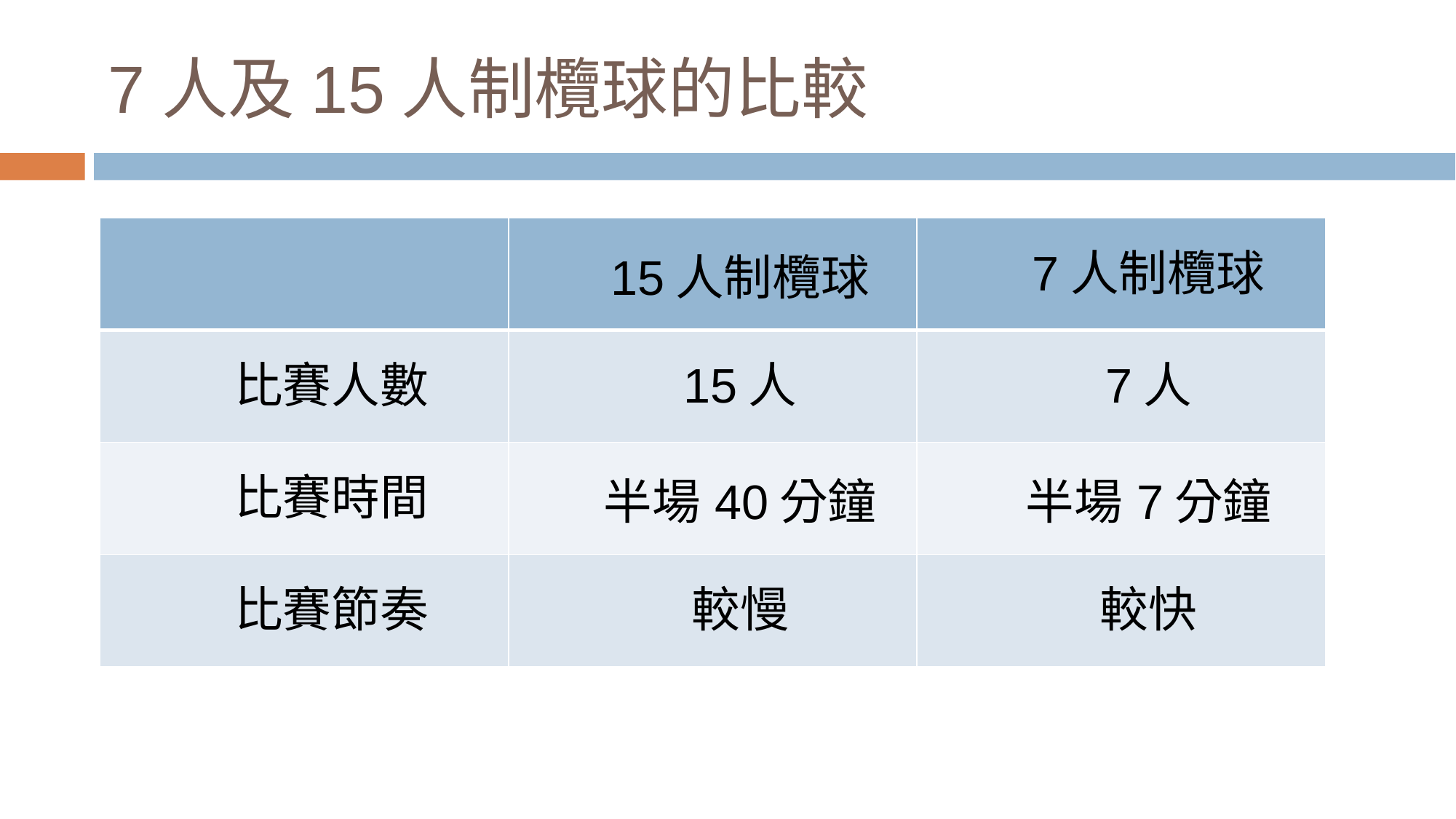

# 7人及15人制欖球的比較
|  | 15人制欖球 | 7人制欖球 |
| --- | --- | --- |
| 比賽人數 | 15人 | 7人 |
| 比賽時間 | 半場40分鐘 | 半場7分鐘 |
| 比賽節奏 | 較慢 | 較快 |